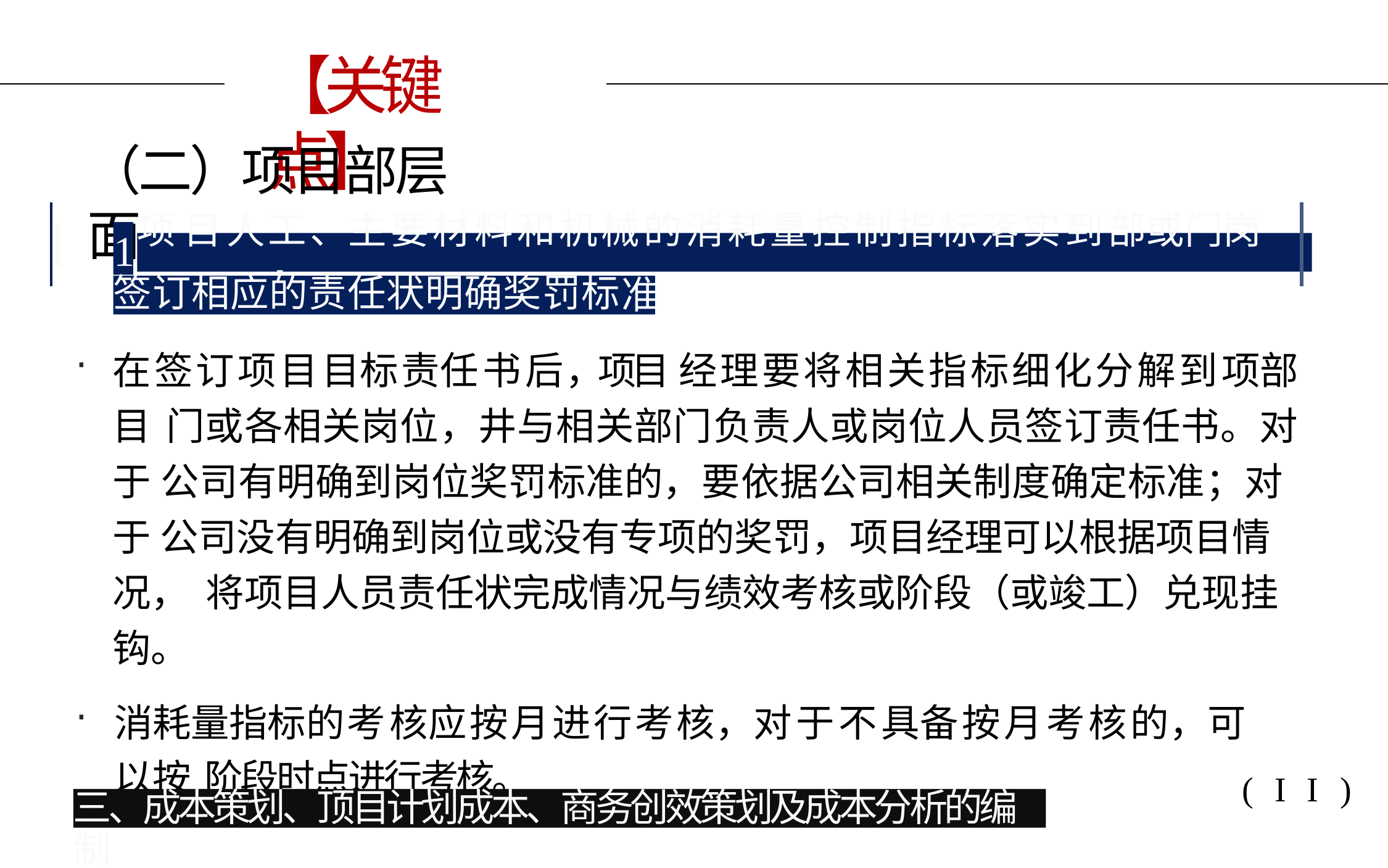

# 【关键点】

（二）项目部层面

I
项	目	人工、主要材料和机械的消耗量控制指标落实到部或门岗位，井I
1

准
签订相应的责任状明确奖罚标
在签订项目目标责任书后，项目 经理要将相关指标细化分解到项部目 门或各相关岗位，井与相关部门负责人或岗位人员签订责任书。对于 公司有明确到岗位奖罚标准的，要依据公司相关制度确定标准；对于 公司没有明确到岗位或没有专项的奖罚，项目经理可以根据项目情况，  将项目人员责任状完成情况与绩效考核或阶段（或竣工）兑现挂钩。
消耗量指标的考核应按月进行考核，对于不具备按月考核的，可以按 阶段时点进行考核。
(II)
三、成本策划、顶目计划成本、商务创效策划及成本分析的编制